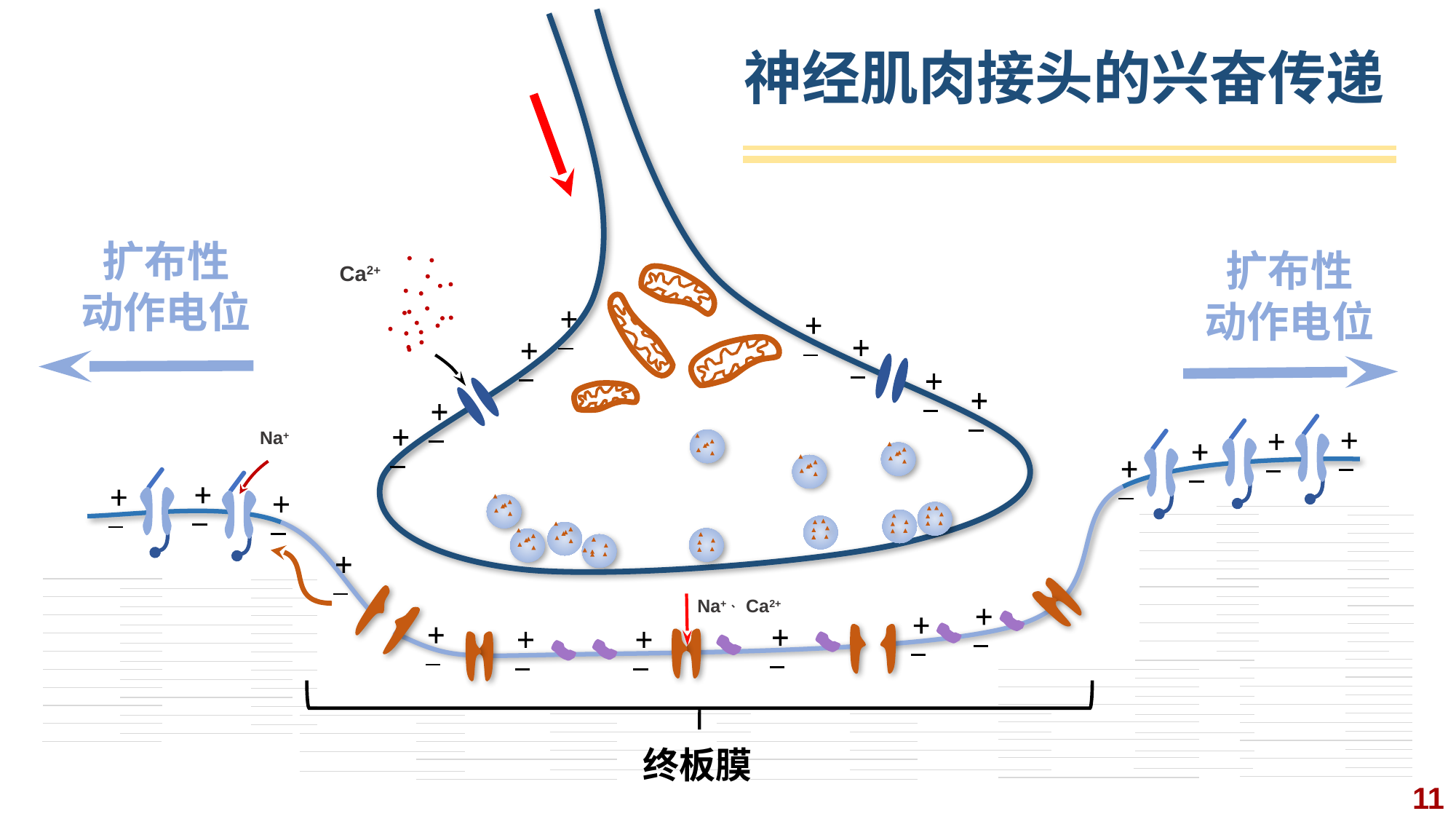

神经肌肉接头的兴奋传递
扩布性
动作电位
扩布性
动作电位
Ca2+

Na+

Na+、Ca2+

终板膜
11